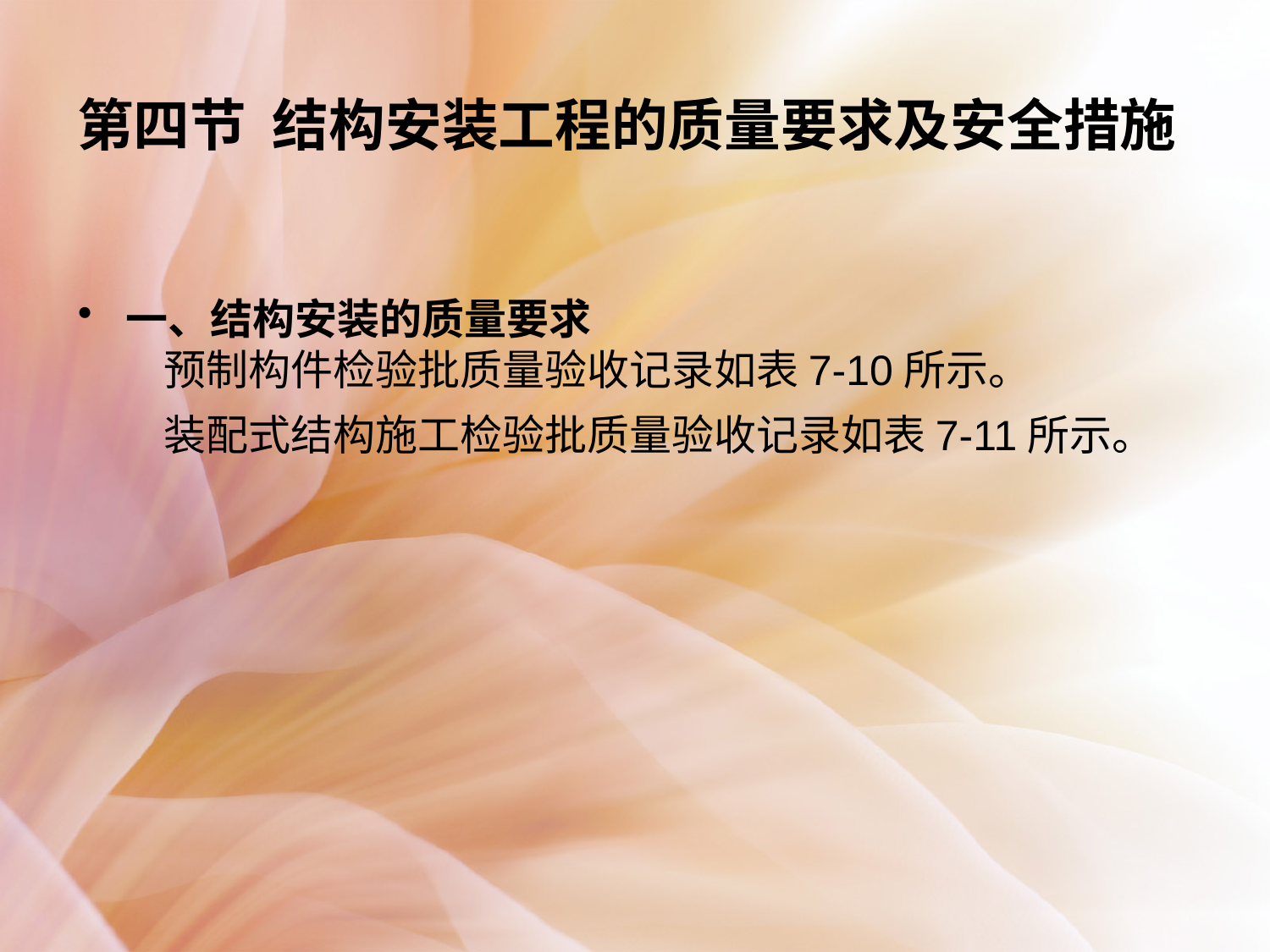

# 第四节  结构安装工程的质量要求及安全措施
一、结构安装的质量要求
    预制构件检验批质量验收记录如表7-10所示。
    装配式结构施工检验批质量验收记录如表7-11所示。